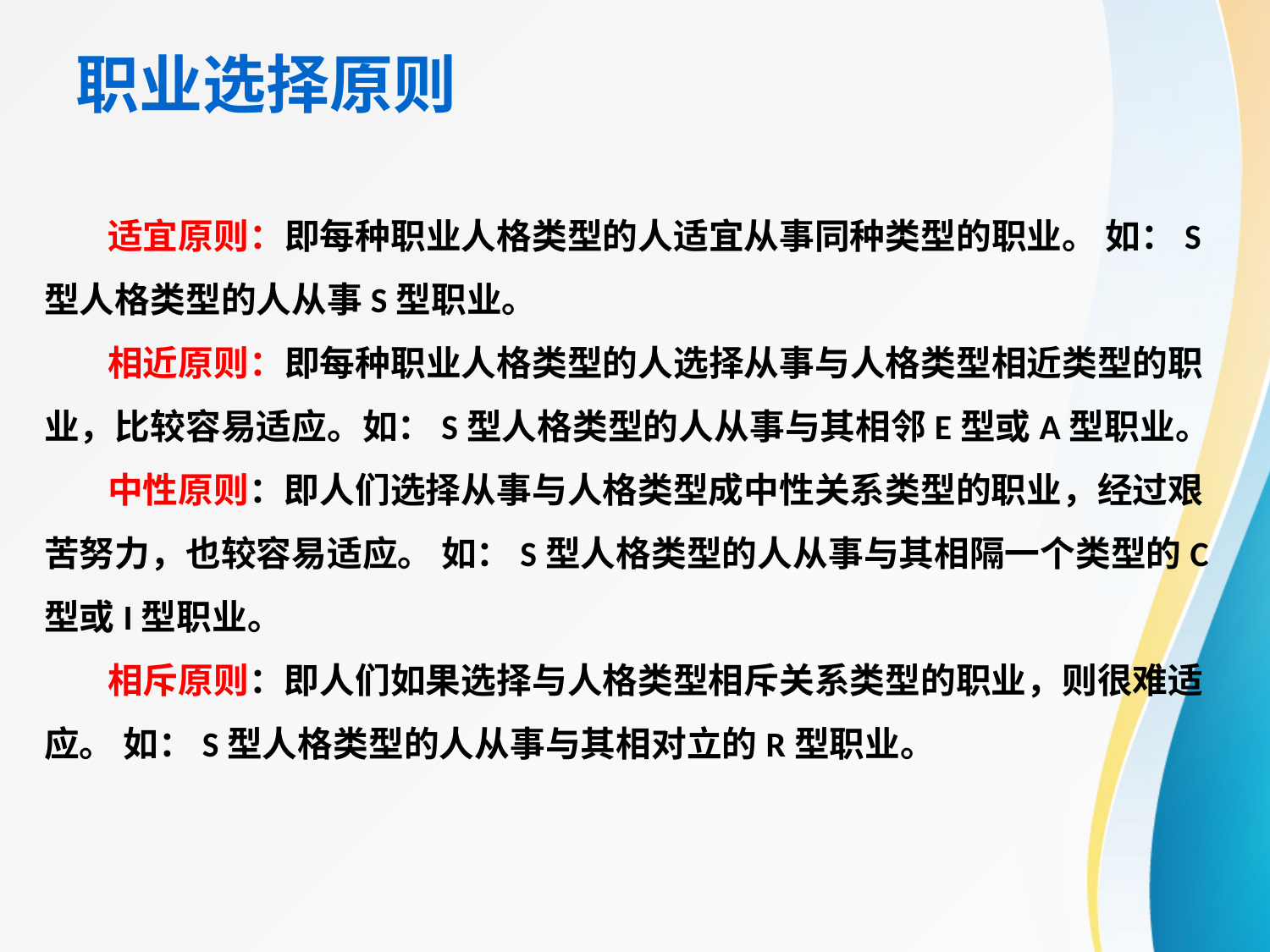

职业选择原则
适宜原则：即每种职业人格类型的人适宜从事同种类型的职业。 如：S型人格类型的人从事S型职业。
相近原则：即每种职业人格类型的人选择从事与人格类型相近类型的职业，比较容易适应。如：S型人格类型的人从事与其相邻E型或A型职业。
中性原则：即人们选择从事与人格类型成中性关系类型的职业，经过艰苦努力，也较容易适应。 如：S型人格类型的人从事与其相隔一个类型的C型或I型职业。
相斥原则：即人们如果选择与人格类型相斥关系类型的职业，则很难适应。 如：S型人格类型的人从事与其相对立的R型职业。